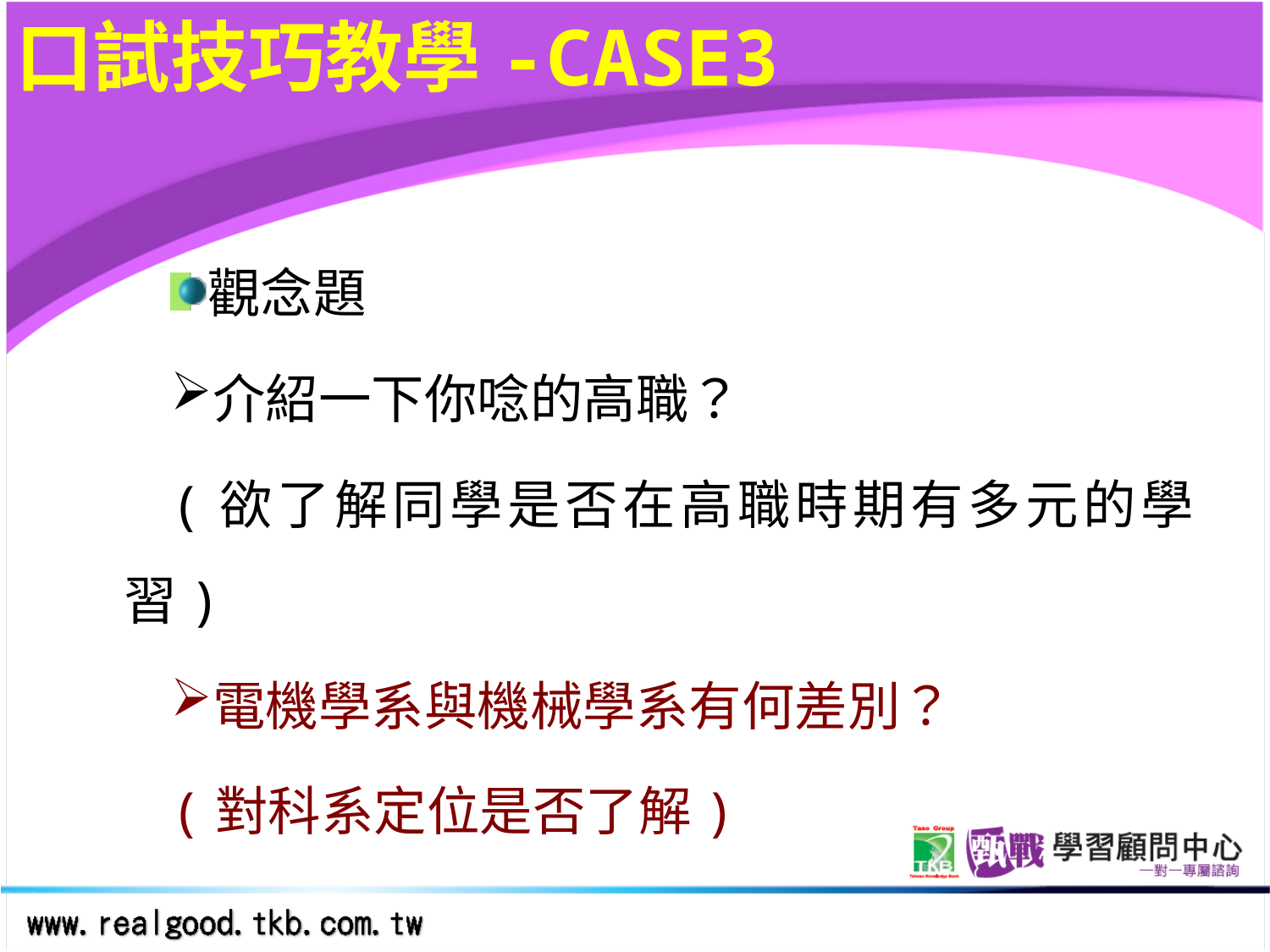

# 口試技巧教學-CASE3
觀念題
介紹一下你唸的高職？
(欲了解同學是否在高職時期有多元的學習)
電機學系與機械學系有何差別？
(對科系定位是否了解)